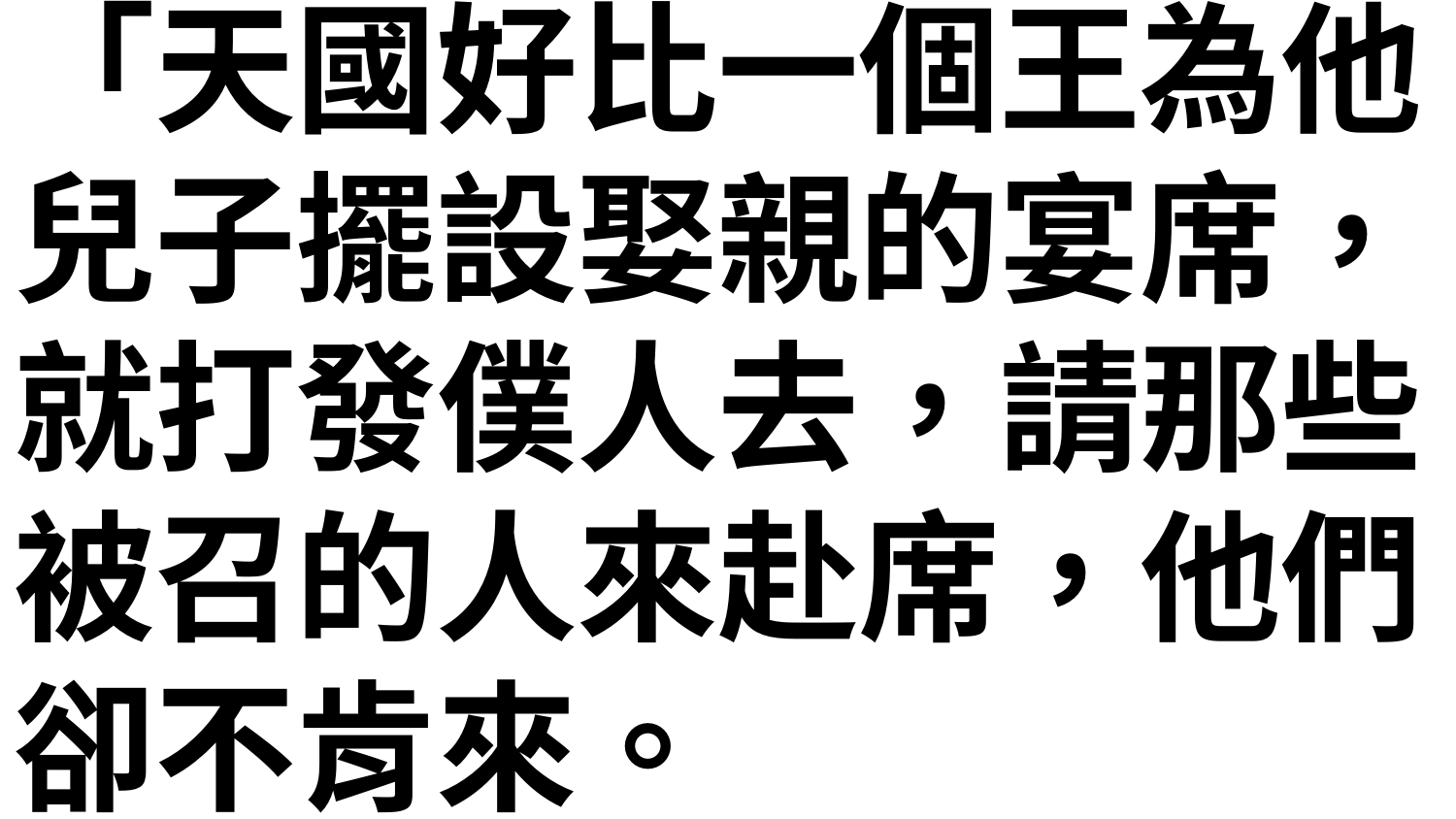

「天國好比一個王為他兒子擺設娶親的宴席，就打發僕人去，請那些被召的人來赴席，他們卻不肯來。
王又打發別的僕人，說：『你們告訴那被召的人：我的宴席已經預備好了，牛和肥畜已經宰了，各樣都齊備，請你們來赴席。』 那些人不理就走了：一個到自己田裡去，一個做買賣去， 其餘的拿住僕人，凌辱他們，把他們殺了。 王就大怒，發兵除滅那些凶手，燒毀他們的城。 於是對僕人說：『喜宴已經齊備，只是所召的人不配。 所以你們要往岔路口上去，凡遇見的，都召來赴席。』 那些僕人就出去，到大路上，凡遇見的，不論善惡都召聚了來，宴席上就坐滿了客。 王進來觀看賓客，見那裡有一個沒有穿禮服的， 就對他說：『朋友，你到這裡來怎麼不穿禮服呢？』那人無言可答。 於是王對使喚的人說：『捆起他的手腳來，把他丟在外邊的黑暗裡，在那裡必要哀哭切齒了。』 因為被召的人多，選上的人少。」